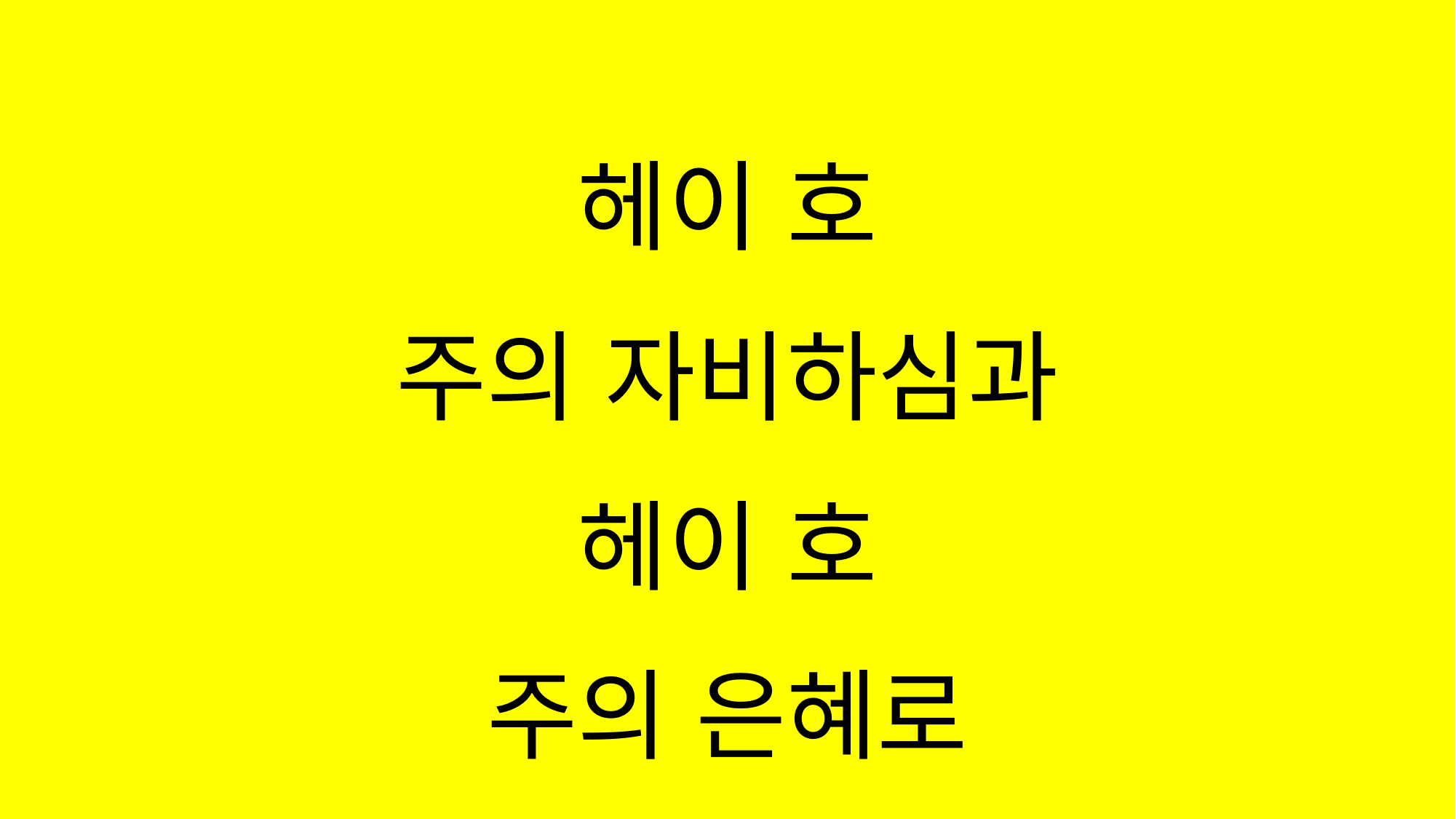

#
헤이 호

주의 자비하심과

헤이 호

주의 은혜로